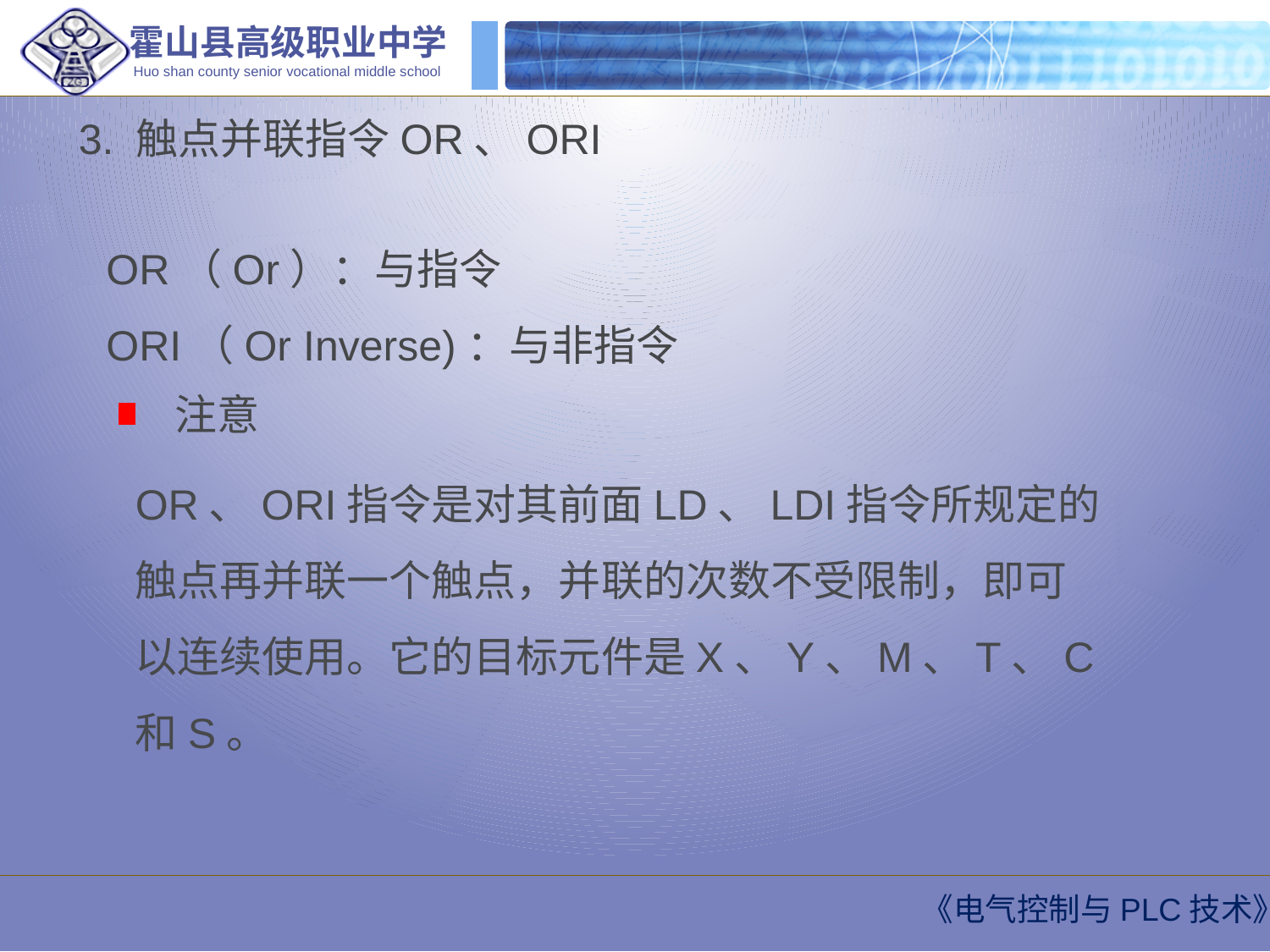

3. 触点并联指令OR、ORI
OR（Or）：与指令
ORI（Or Inverse)：与非指令
注意

OR、ORI指令是对其前面LD、LDI指令所规定的触点再并联一个触点，并联的次数不受限制，即可以连续使用。它的目标元件是X、Y、M、T、C和S。